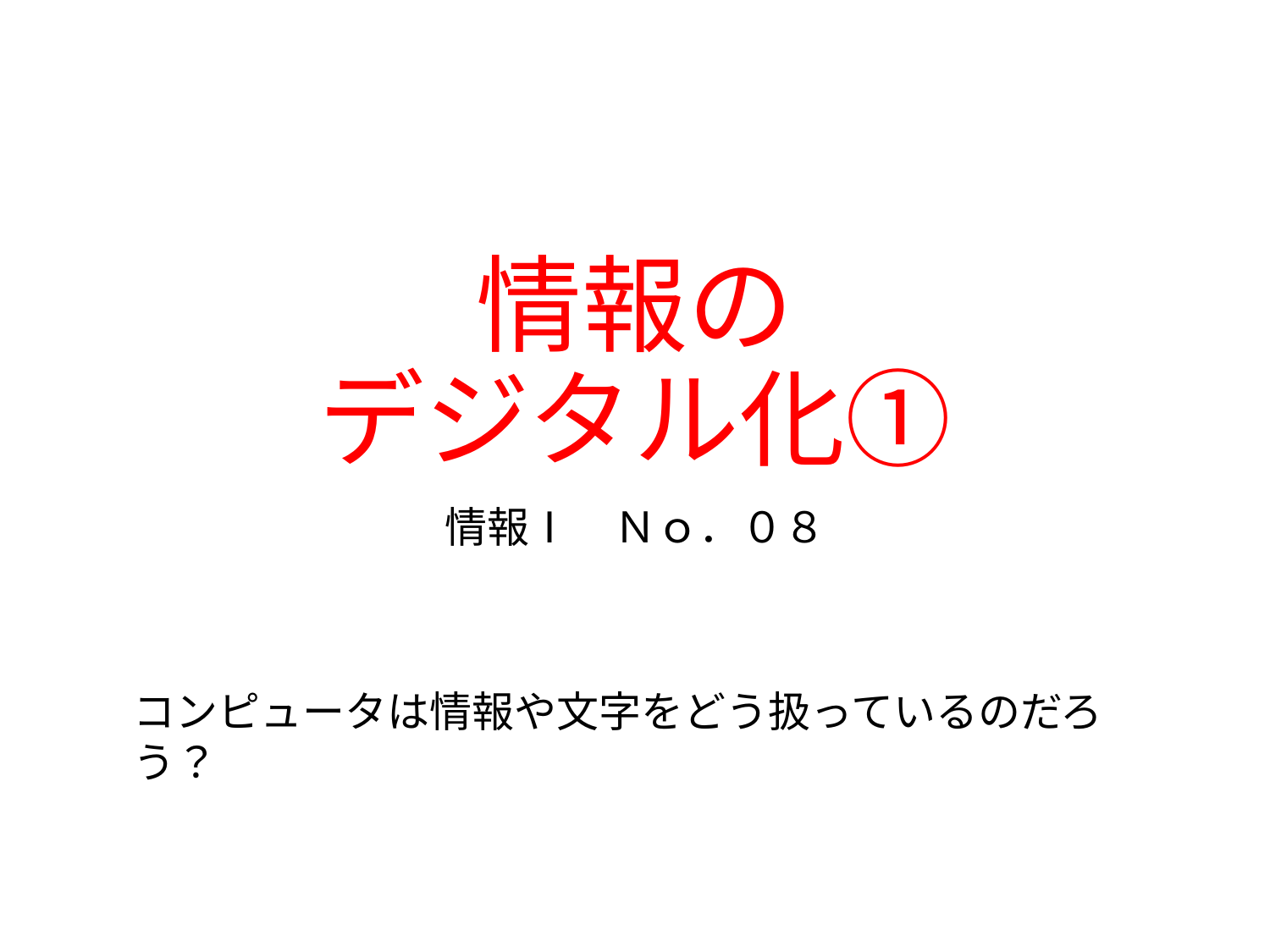

# 情報の デジタル化①
情報Ⅰ　Ｎｏ．０８
コンピュータは情報や文字をどう扱っているのだろう？